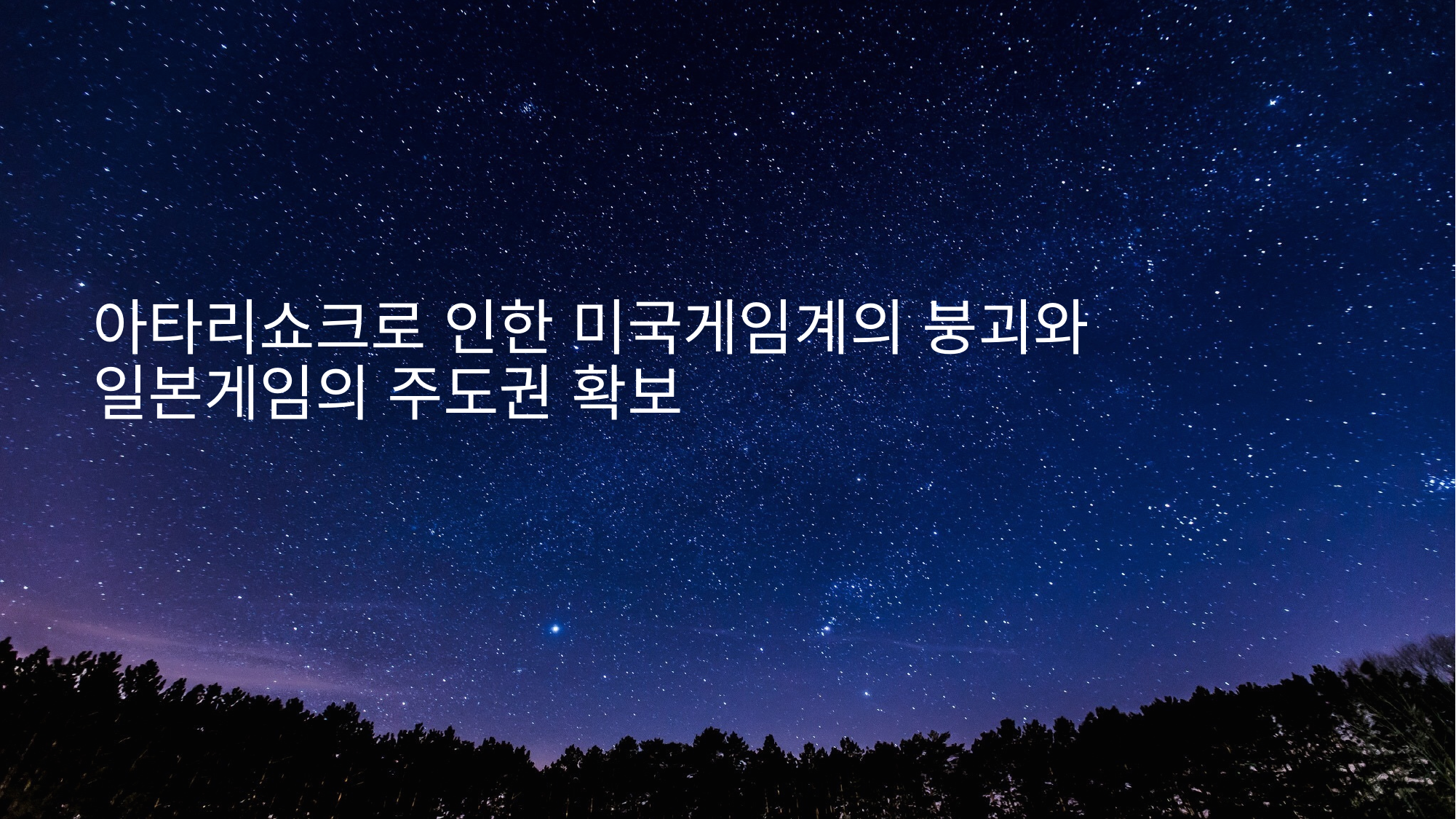

# 아타리쇼크로 인한 미국게임계의 붕괴와 일본게임의 주도권 확보